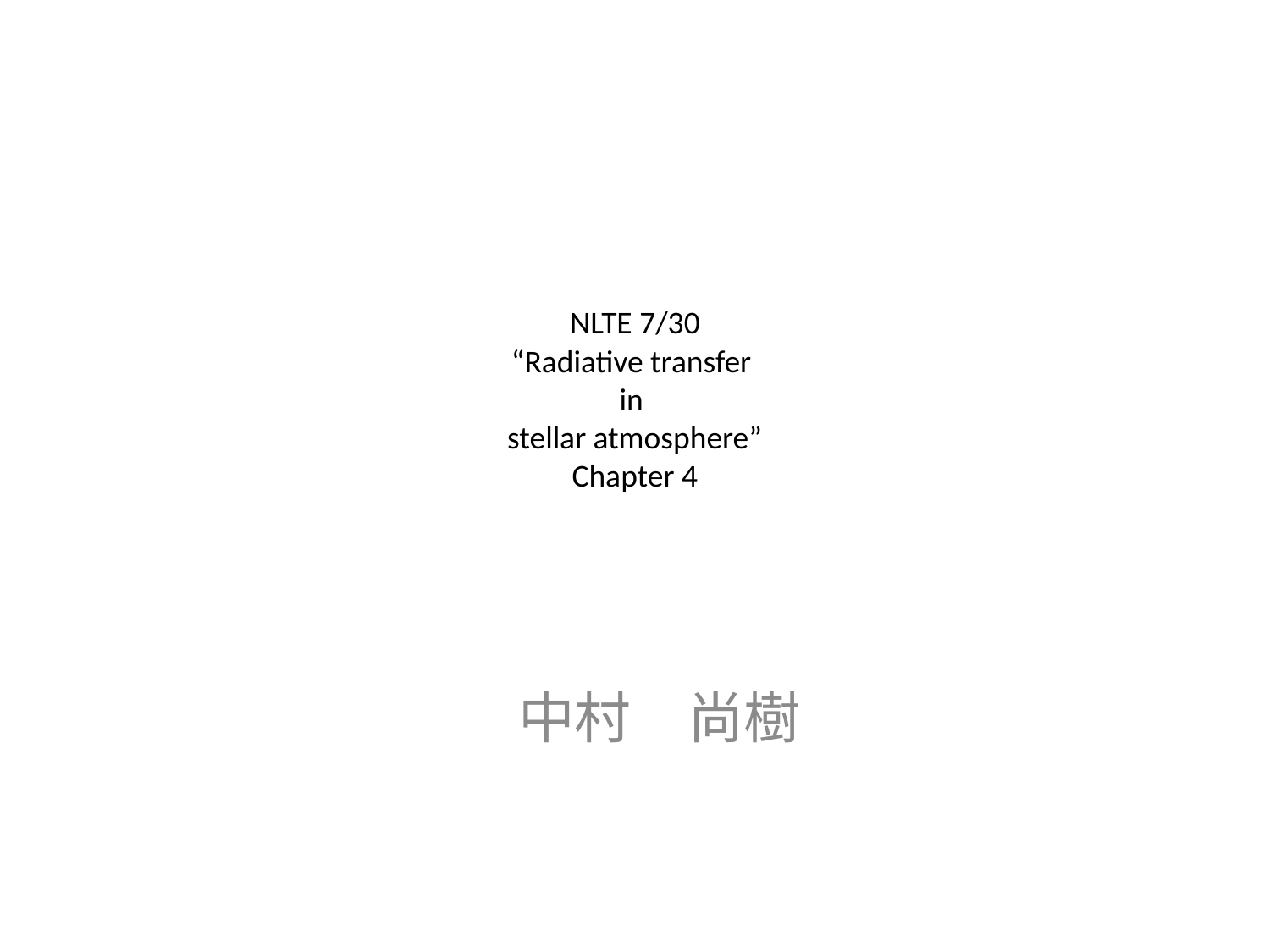

# NLTE 7/30 “Radiative transfer in stellar atmosphere” Chapter 4
中村　尚樹